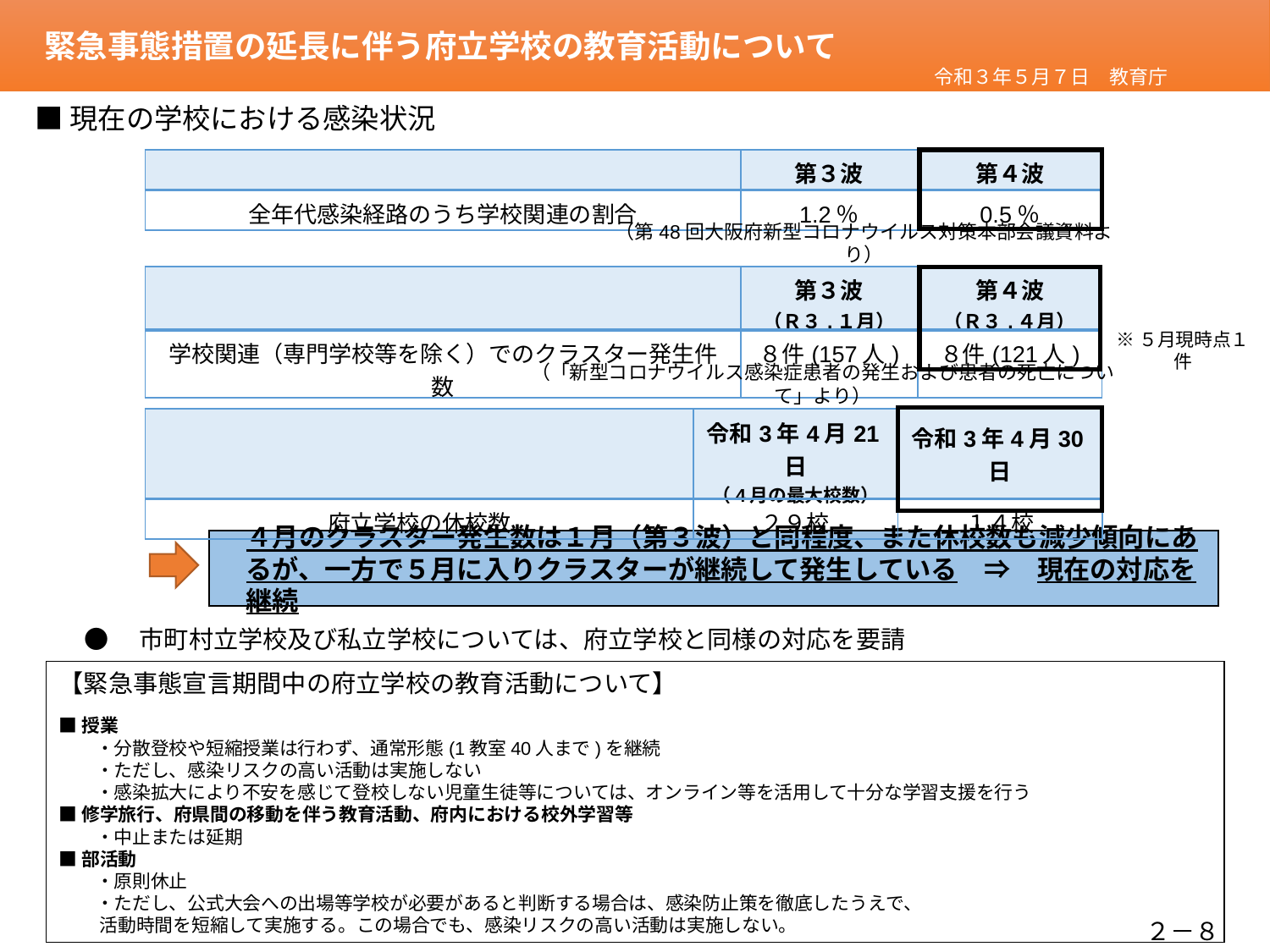

緊急事態措置の延長に伴う府立学校の教育活動について
令和３年４月14日　教育庁
令和３年５月７日　教育庁
■現在の学校における感染状況

|  | 第３波 | 第４波 |
| --- | --- | --- |
| 全年代感染経路のうち学校関連の割合 | 1.2％ | 0.5％ |

（第48回大阪府新型コロナウイルス対策本部会議資料より）
|  | 第３波 （Ｒ３.１月） | 第４波 （Ｒ３.４月） |
| --- | --- | --- |
| 学校関連（専門学校等を除く）でのクラスター発生件数 | ８件(157人) | ８件(121人) |

※５月現時点１件
（「新型コロナウイルス感染症患者の発生および患者の死亡について」より）

|  | 令和3年4月21日 （4月の最大校数） | 令和3年4月30日 |
| --- | --- | --- |
| 府立学校の休校数 | ２９校 | １４校 |
４月のクラスター発生数は１月（第３波）と同程度、また休校数も減少傾向にあるが、一方で５月に入りクラスターが継続して発生している　⇒　現在の対応を継続

●　市町村立学校及び私立学校については、府立学校と同様の対応を要請
【緊急事態宣言期間中の府立学校の教育活動について】

■授業
　　・分散登校や短縮授業は行わず、通常形態(1教室40人まで)を継続
　　・ただし、感染リスクの高い活動は実施しない
　　・感染拡大により不安を感じて登校しない児童生徒等については、オンライン等を活用して十分な学習支援を行う
■修学旅行、府県間の移動を伴う教育活動、府内における校外学習等
　　・中止または延期
■部活動
　　・原則休止
　　・ただし、公式大会への出場等学校が必要があると判断する場合は、感染防止策を徹底したうえで、
　　 活動時間を短縮して実施する。この場合でも、感染リスクの高い活動は実施しない。
２－８